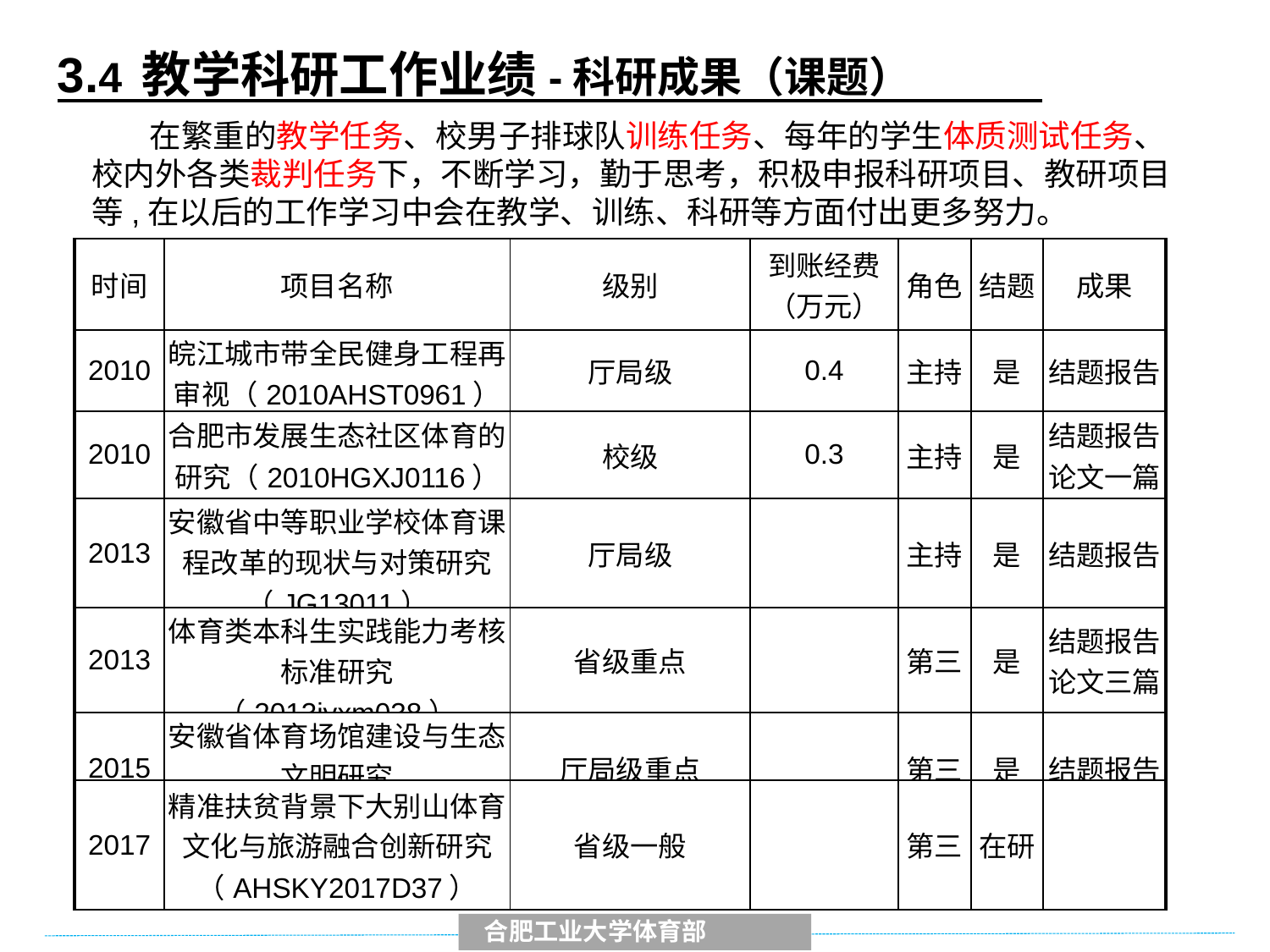

3.4 教学科研工作业绩-科研成果（课题）
       在繁重的教学任务、校男子排球队训练任务、每年的学生体质测试任务、校内外各类裁判任务下，不断学习，勤于思考，积极申报科研项目、教研项目等,在以后的工作学习中会在教学、训练、科研等方面付出更多努力。

| 时间 | 项目名称 | 级别 | 到账经费 （万元） | 角色 | 结题 | 成果 |
| --- | --- | --- | --- | --- | --- | --- |
| 2010 | 皖江城市带全民健身工程再审视（2010AHST0961） | 厅局级 | 0.4 | 主持 | 是 | 结题报告 |
| 2010 | 合肥市发展生态社区体育的研究（2010HGXJ0116） | 校级 | 0.3 | 主持 | 是 | 结题报告 论文一篇 |
| 2013 | 安徽省中等职业学校体育课程改革的现状与对策研究（JG13011） | 厅局级 |  | 主持 | 是 | 结题报告 |
| 2013 | 体育类本科生实践能力考核标准研究（2013jyxm038） | 省级重点 |  | 第三 | 是 | 结题报告 论文三篇 |
| 2015 | 安徽省体育场馆建设与生态文明研究（ASS2015131） | 厅局级重点 |  | 第三 | 是 | 结题报告 |
| 2017 | 精准扶贫背景下大别山体育文化与旅游融合创新研究（AHSKY2017D37） | 省级一般 |  | 第三 | 在研 |  |
| --- | --- | --- | --- | --- | --- | --- |
 合肥工业大学体育部